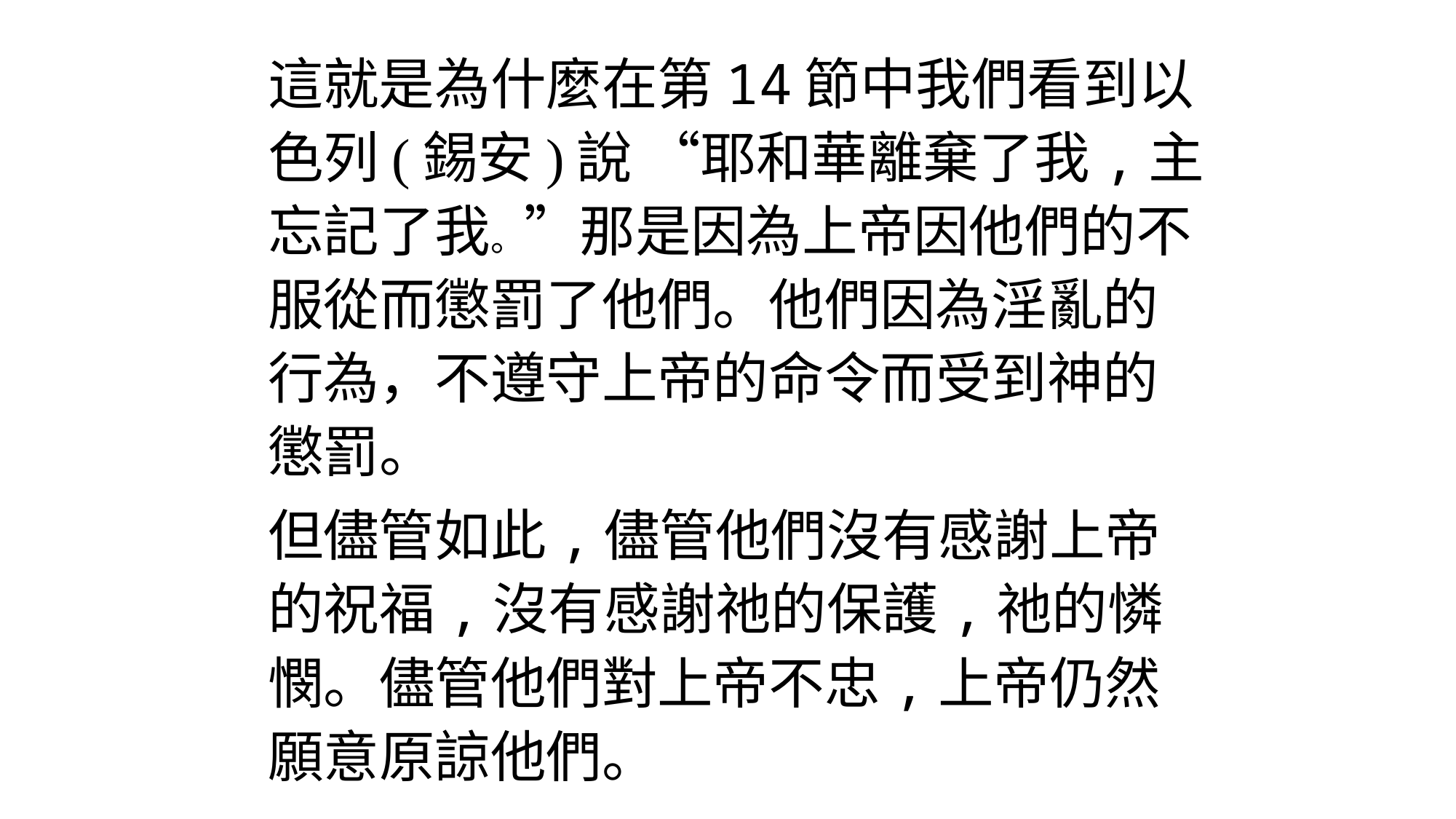

這就是為什麼在第14節中我們看到以色列(錫安)說 “耶和華離棄了我,主忘記了我。”那是因為上帝因他們的不服從而懲罰了他們。他們因為淫亂的行為，不遵守上帝的命令而受到神的懲罰。
但儘管如此,儘管他們沒有感謝上帝的祝福,沒有感謝祂的保護,祂的憐憫。儘管他們對上帝不忠,上帝仍然願意原諒他們。